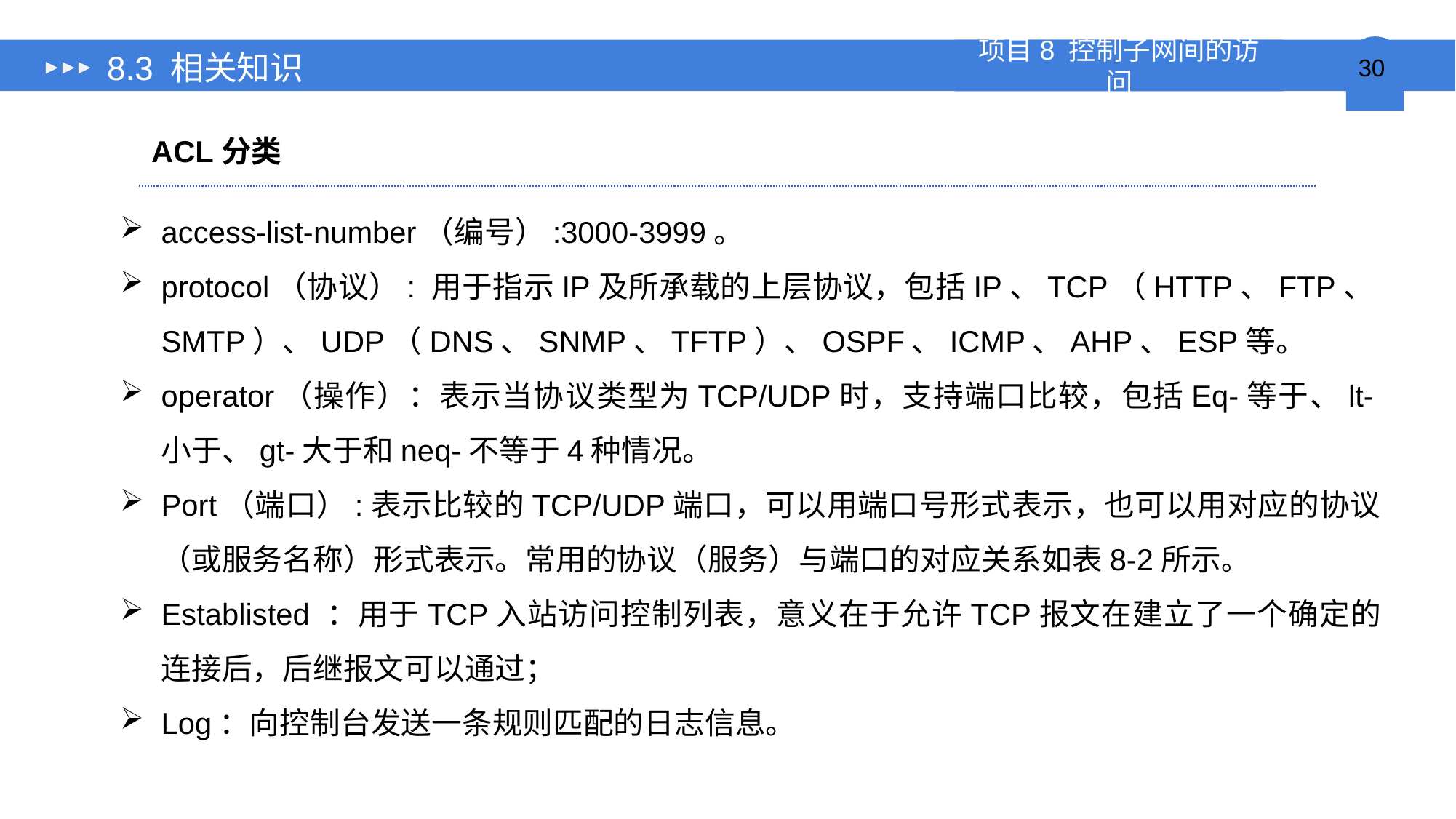

# 8.3 相关知识
ACL分类

access-list-number（编号）:3000-3999。
protocol（协议）: 用于指示IP及所承载的上层协议，包括IP、TCP（HTTP、FTP、SMTP）、UDP（DNS、SNMP、TFTP）、OSPF、ICMP、AHP、ESP等。
operator（操作）：表示当协议类型为TCP/UDP时，支持端口比较，包括Eq-等于、lt-小于、gt-大于和neq-不等于4种情况。
Port（端口）:表示比较的TCP/UDP端口，可以用端口号形式表示，也可以用对应的协议（或服务名称）形式表示。常用的协议（服务）与端口的对应关系如表8-2所示。
Establisted ：用于TCP入站访问控制列表，意义在于允许TCP报文在建立了一个确定的连接后，后继报文可以通过；
Log：向控制台发送一条规则匹配的日志信息。